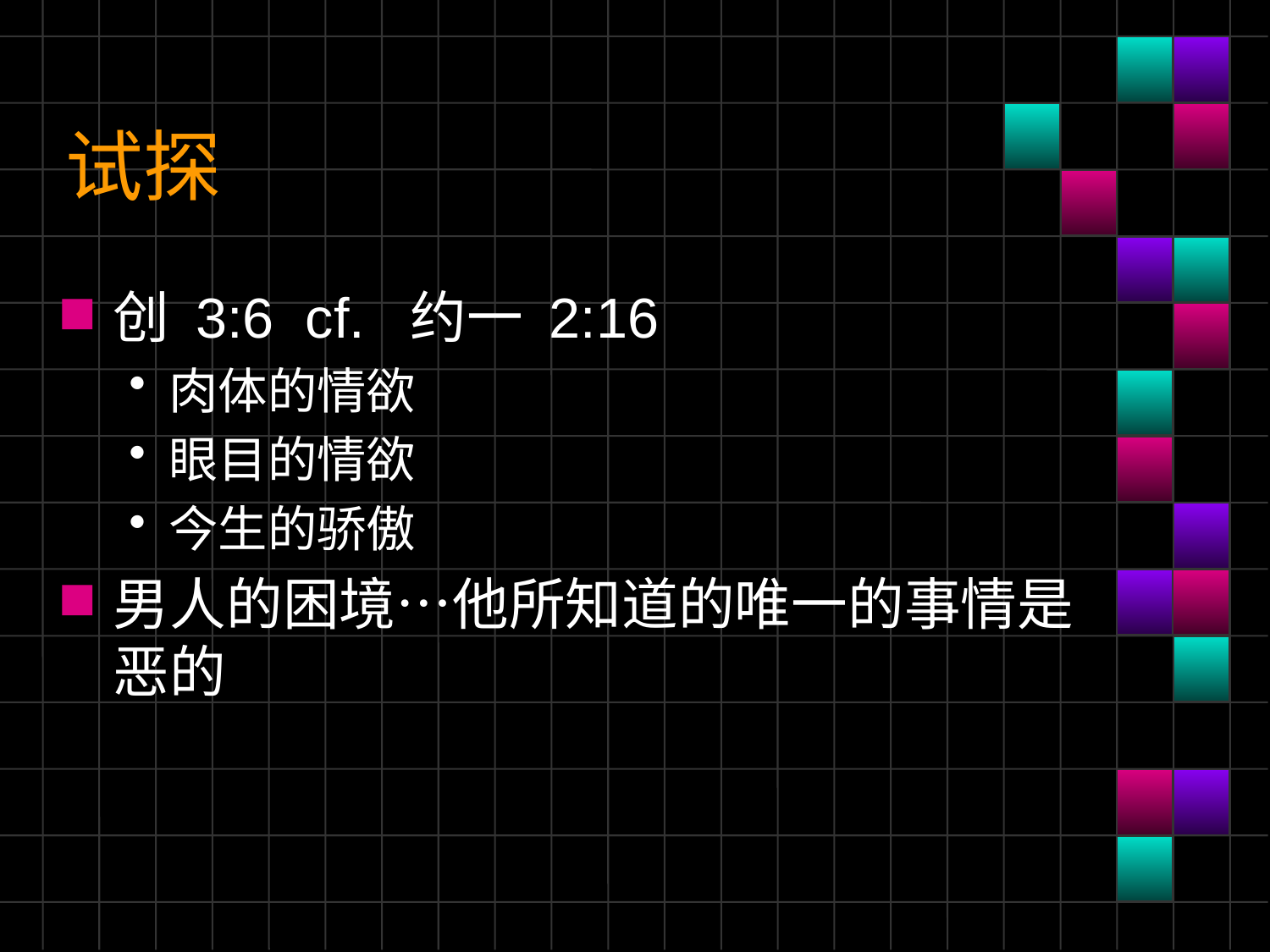

# 试探
创 3:6  cf.  约一 2:16
肉体的情欲
眼目的情欲
今生的骄傲
男人的困境…他所知道的唯一的事情是恶的